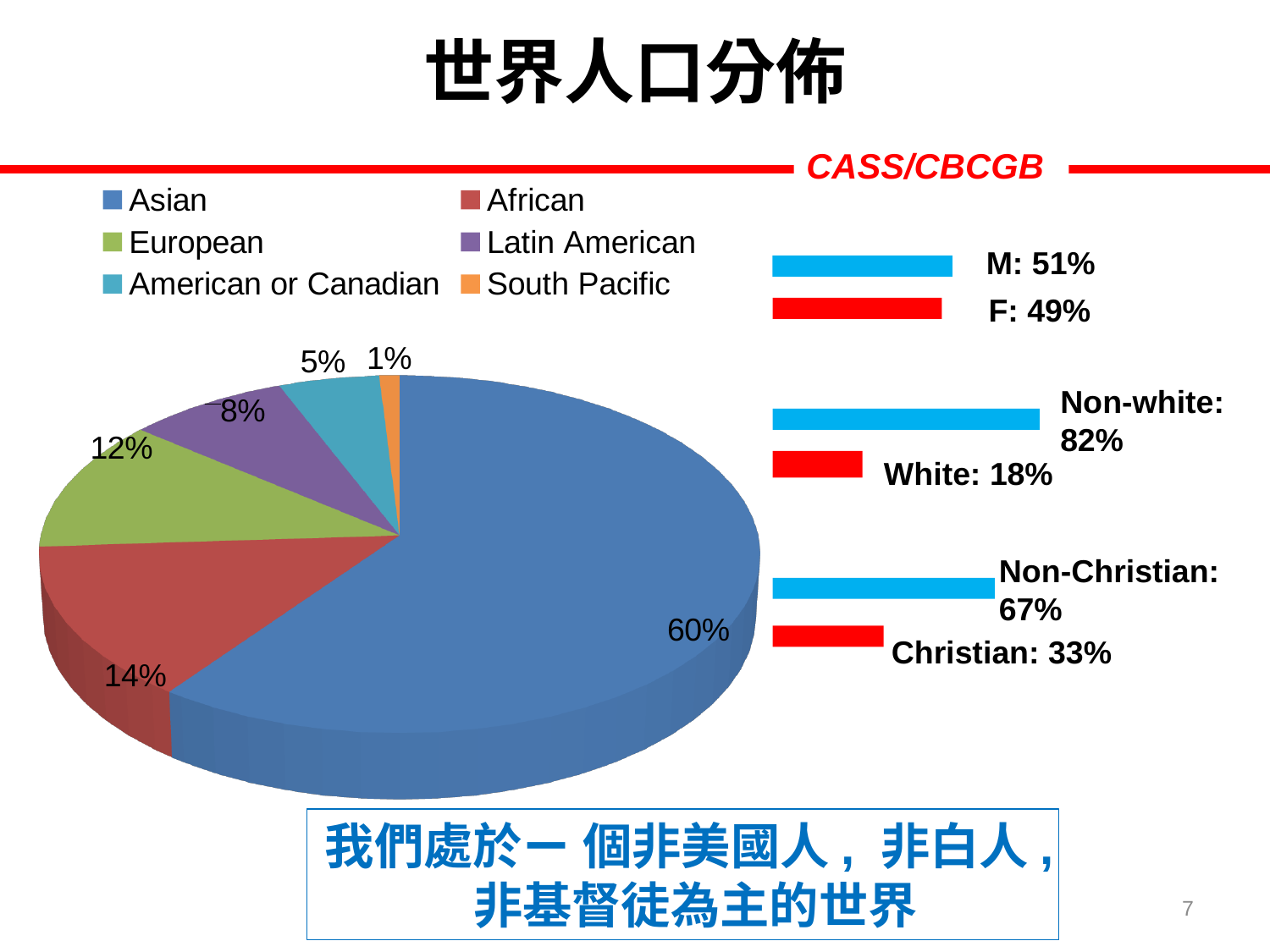

世界人口分佈

[unsupported chart]

M: 51%

F: 49%

Non-white: 82%

White: 18%

Non-Christian: 67%

Christian: 33%
我們處於ㄧ 個非美國人, 非白人, 非基督徒為主的世界
7